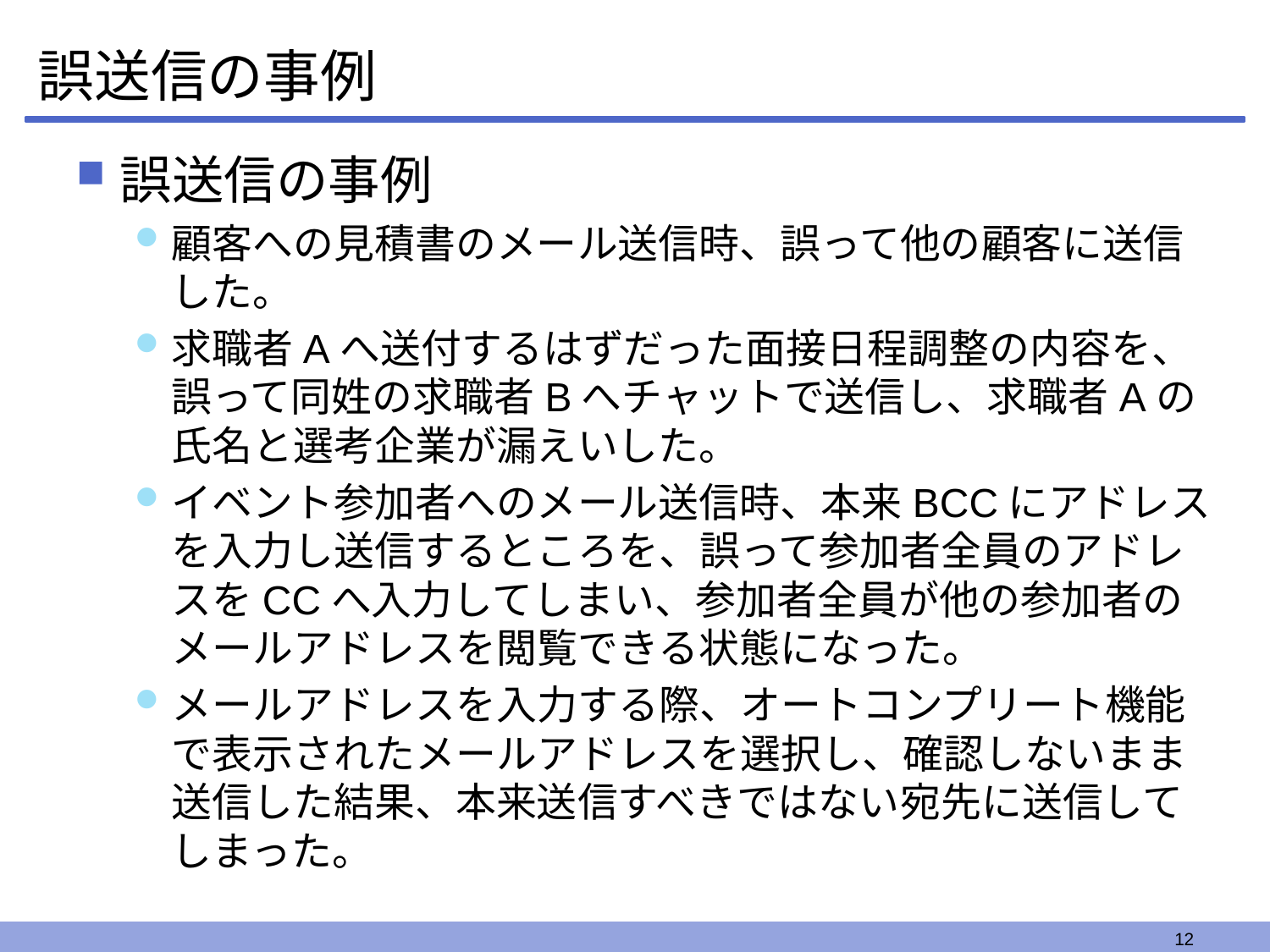

# 誤送信の事例
誤送信の事例
顧客への見積書のメール送信時、誤って他の顧客に送信した。
求職者Aへ送付するはずだった面接日程調整の内容を、誤って同姓の求職者Bへチャットで送信し、求職者Aの氏名と選考企業が漏えいした。
イベント参加者へのメール送信時、本来BCCにアドレスを入力し送信するところを、誤って参加者全員のアドレスをCCへ入力してしまい、参加者全員が他の参加者のメールアドレスを閲覧できる状態になった。
メールアドレスを入力する際、オートコンプリート機能で表示されたメールアドレスを選択し、確認しないまま送信した結果、本来送信すべきではない宛先に送信してしまった。
12